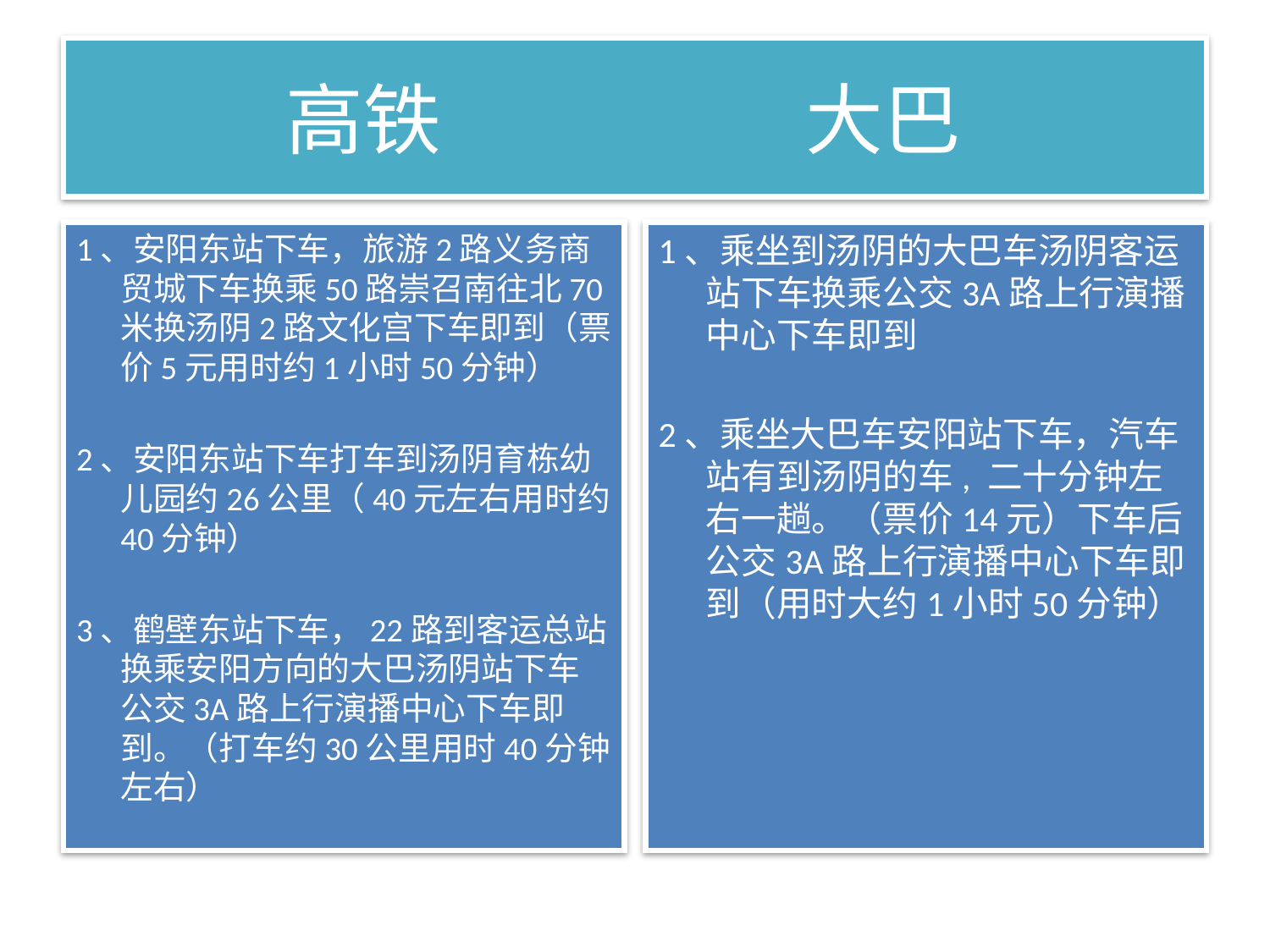

# 高铁                     大巴
1、安阳东站下车，旅游2路义务商贸城下车换乘50路崇召南往北70米换汤阴2路文化宫下车即到（票价5元用时约1小时50分钟）

2、安阳东站下车打车到汤阴育栋幼儿园约26公里（40元左右用时约40分钟）

3、鹤壁东站下车，22路到客运总站换乘安阳方向的大巴汤阴站下车公交3A路上行演播中心下车即到。（打车约30公里用时40分钟左右）
1、乘坐到汤阴的大巴车汤阴客运站下车换乘公交3A路上行演播中心下车即到

2、乘坐大巴车安阳站下车，汽车站有到汤阴的车, 二十分钟左右一趟。（票价14元）下车后公交3A路上行演播中心下车即到（用时大约1小时50分钟）